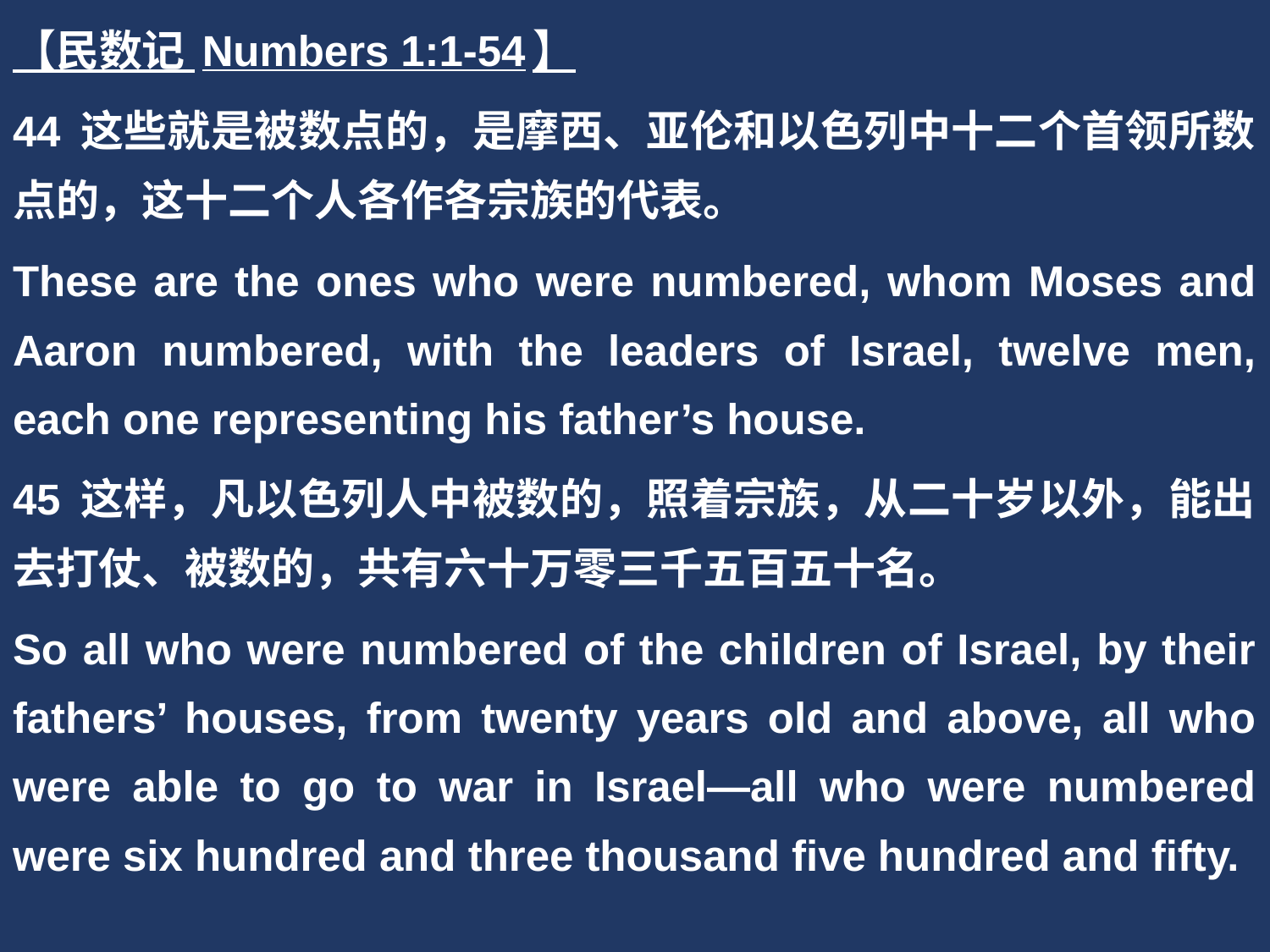

【民数记 Numbers 1:1-54】
44 这些就是被数点的，是摩西、亚伦和以色列中十二个首领所数点的，这十二个人各作各宗族的代表。
These are the ones who were numbered, whom Moses and Aaron numbered, with the leaders of Israel, twelve men, each one representing his father’s house.
45 这样，凡以色列人中被数的，照着宗族，从二十岁以外，能出去打仗、被数的，共有六十万零三千五百五十名。
So all who were numbered of the children of Israel, by their fathers’ houses, from twenty years old and above, all who were able to go to war in Israel—all who were numbered were six hundred and three thousand five hundred and fifty.